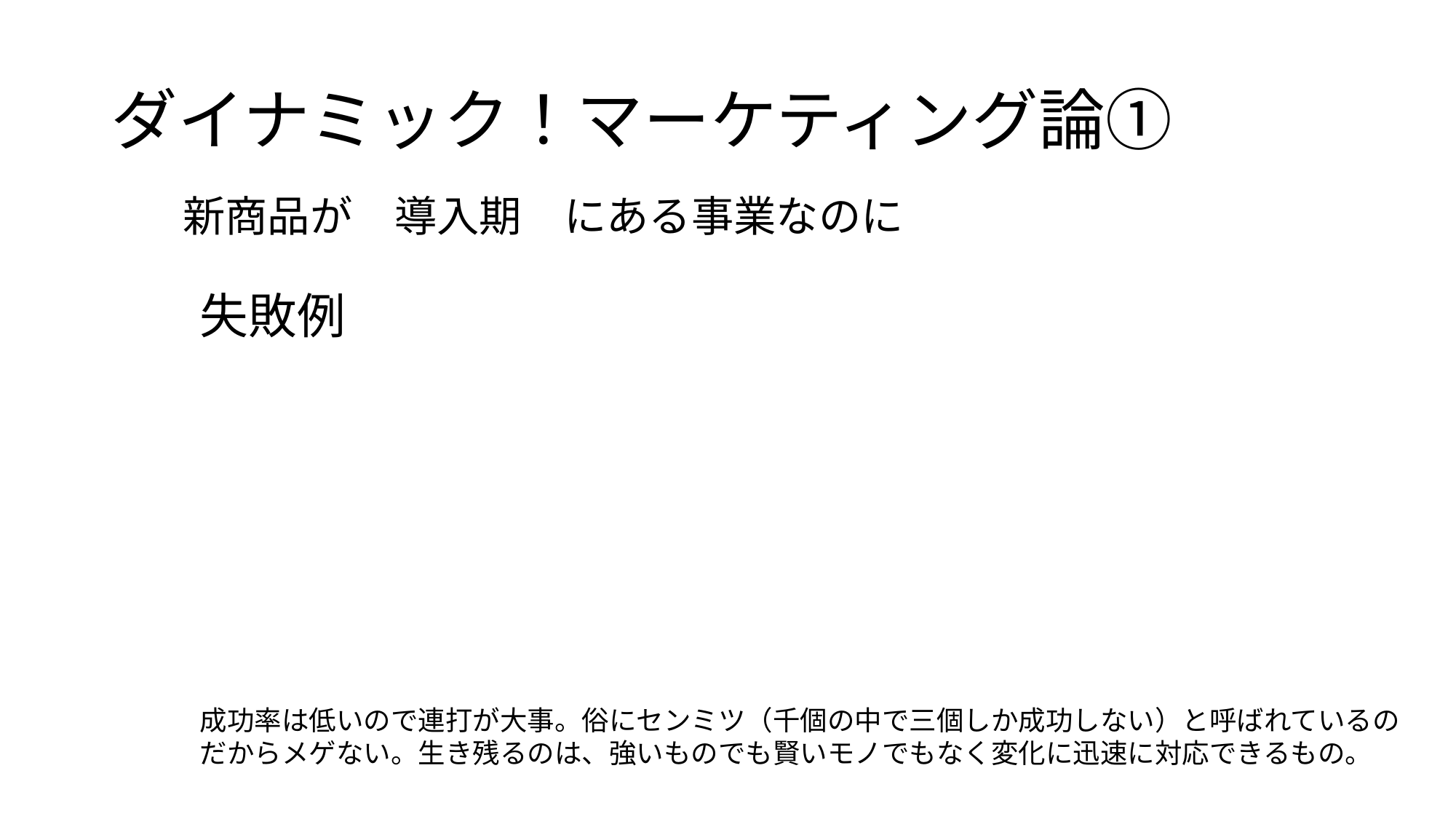

# ダイナミック！マーケティング論①
新商品が　導入期　にある事業なのに
失敗例
成功率は低いので連打が大事。俗にセンミツ（千個の中で三個しか成功しない）と呼ばれているのだからメゲない。生き残るのは、強いものでも賢いモノでもなく変化に迅速に対応できるもの。